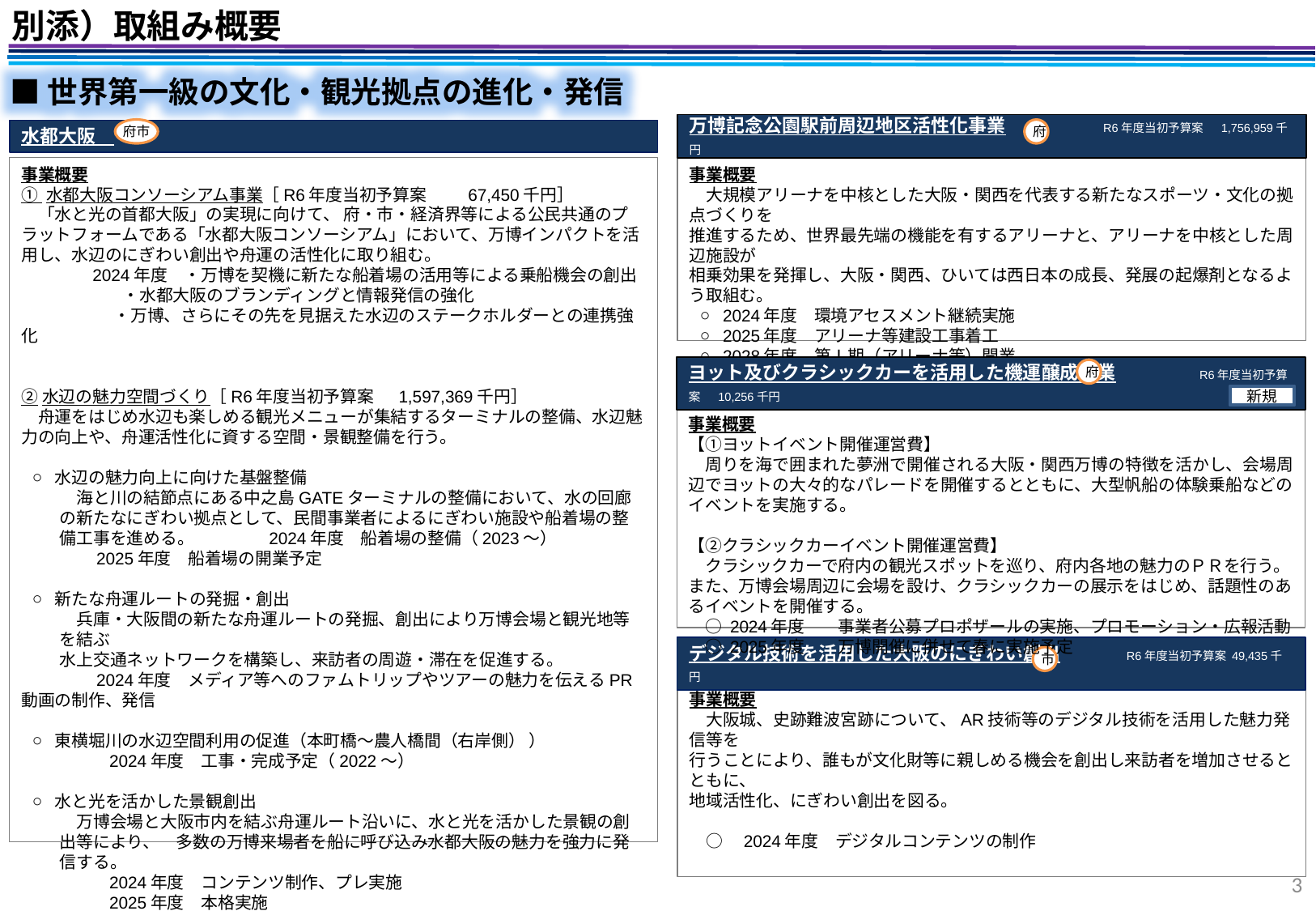

別添）取組み概要
■世界第一級の文化・観光拠点の進化・発信
水都大阪
万博記念公園駅前周辺地区活性化事業　　　　　R6年度当初予算案　 1,756,959千円
府市

府
事業概要
① 水都大阪コンソーシアム事業［R6年度当初予算案 　　67,450千円］
　「水と光の首都大阪」の実現に向けて、 府・市・経済界等による公民共通のプラットフォームである「水都大阪コンソーシアム」において、万博インパクトを活用し、水辺のにぎわい創出や舟運の活性化に取り組む。
　　　　2024年度　・万博を契機に新たな船着場の活用等による乗船機会の創出
        　             ・水都大阪のブランディングと情報発信の強化
                       ・万博、さらにその先を見据えた水辺のステークホルダーとの連携強化

②水辺の魅力空間づくり［R6年度当初予算案　 1,597,369千円］
　舟運をはじめ水辺も楽しめる観光メニューが集結するターミナルの整備、水辺魅力の向上や、舟運活性化に資する空間・景観整備を行う。

水辺の魅力向上に向けた基盤整備
　海と川の結節点にある中之島GATEターミナルの整備において、水の回廊の新たなにぎわい拠点として、民間事業者によるにぎわい施設や船着場の整備工事を進める。　　　　 2024年度　船着場の整備（2023～）
　　　　 2025年度　船着場の開業予定

新たな舟運ルートの発掘・創出
　兵庫・大阪間の新たな舟運ルートの発掘、創出により万博会場と観光地等を結ぶ
水上交通ネットワークを構築し、来訪者の周遊・滞在を促進する。
　　　　 2024年度　メディア等へのファムトリップやツアーの魅力を伝えるPR動画の制作、発信

東横堀川の水辺空間利用の促進（本町橋～農人橋間（右岸側） ）
　　　　　2024年度　工事・完成予定（2022～）

水と光を活かした景観創出
　万博会場と大阪市内を結ぶ舟運ルート沿いに、水と光を活かした景観の創出等により、　多数の万博来場者を船に呼び込み水都大阪の魅力を強力に発信する。
　　　　　2024年度　コンテンツ制作、プレ実施
　　　　　2025年度　本格実施

事業概要
　大規模アリーナを中核とした大阪・関西を代表する新たなスポーツ・文化の拠点づくりを
推進するため、世界最先端の機能を有するアリーナと、アリーナを中核とした周辺施設が
相乗効果を発揮し、大阪・関西、ひいては西日本の成長、発展の起爆剤となるよう取組む。
2024年度　環境アセスメント継続実施
2025年度　アリーナ等建設工事着工
2028年度　第Ⅰ期（アリーナ等）開業
2036年度　全施設開業
ヨット及びクラシックカーを活用した機運醸成事業　　　　 R6年度当初予算案　 10,256千円
府
新規
事業概要
【①ヨットイベント開催運営費】
　周りを海で囲まれた夢洲で開催される大阪・関西万博の特徴を活かし、会場周辺でヨットの大々的なパレードを開催するとともに、大型帆船の体験乗船などのイベントを実施する。

【②クラシックカーイベント開催運営費】
　クラシックカーで府内の観光スポットを巡り、府内各地の魅力のＰＲを行う。また、万博会場周辺に会場を設け、クラシックカーの展示をはじめ、話題性のあるイベントを開催する。
　○ 2024年度　　事業者公募プロポザールの実施、プロモーション・広報活動
　○ 2025年度　　万博開催に併せて春に実施予定

デジタル技術を活用した大阪のにぎわい創出　　　  R6年度当初予算案 49,435千円
市
事業概要
　大阪城、史跡難波宮跡について、AR技術等のデジタル技術を活用した魅力発信等を
行うことにより、誰もが文化財等に親しめる機会を創出し来訪者を増加させるとともに、
地域活性化、にぎわい創出を図る。

　○　2024年度　デジタルコンテンツの制作

3